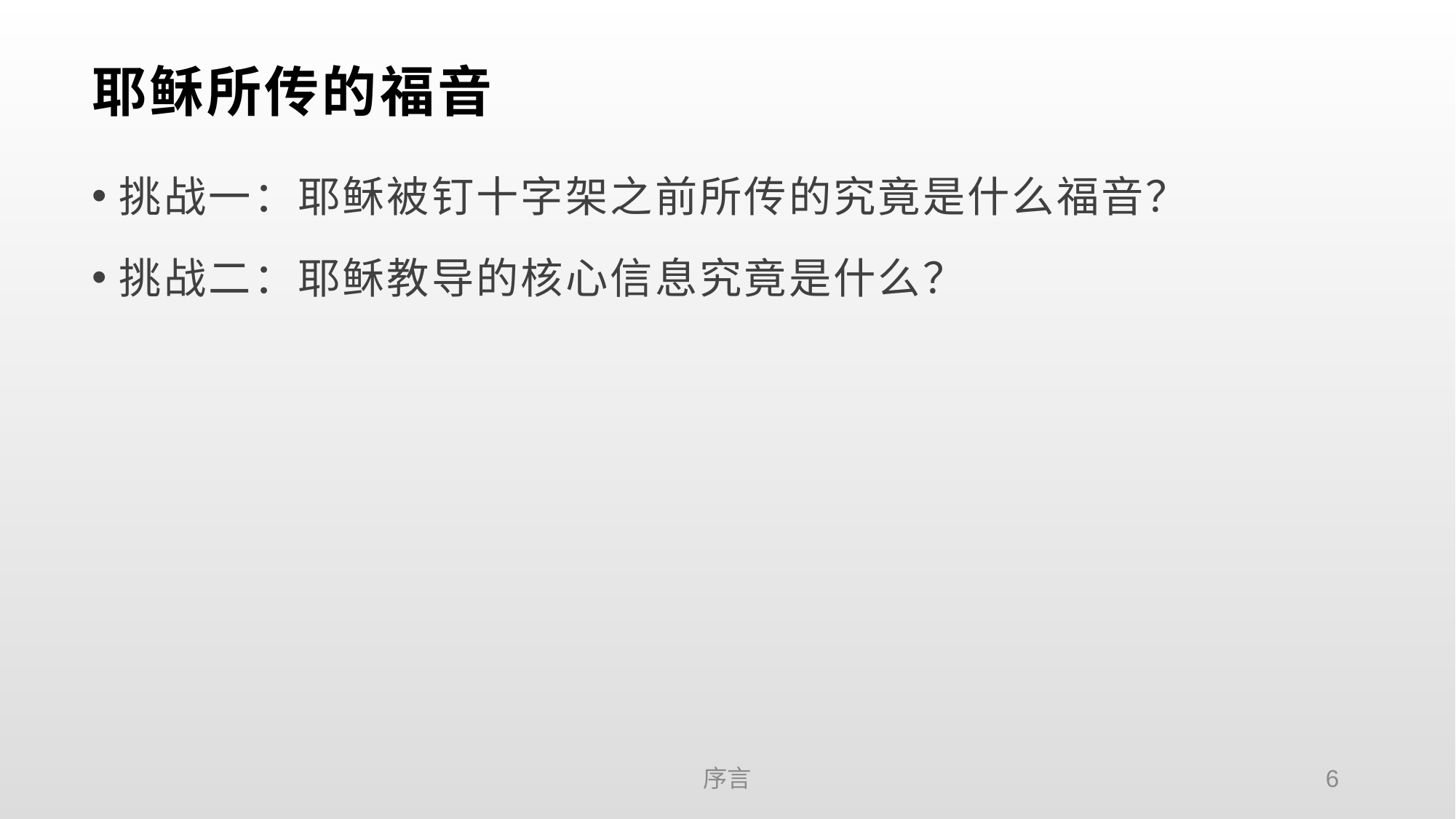

# 耶稣所传的福音
挑战一：耶稣被钉十字架之前所传的究竟是什么福音？
挑战二：耶稣教导的核心信息究竟是什么？
序言
6